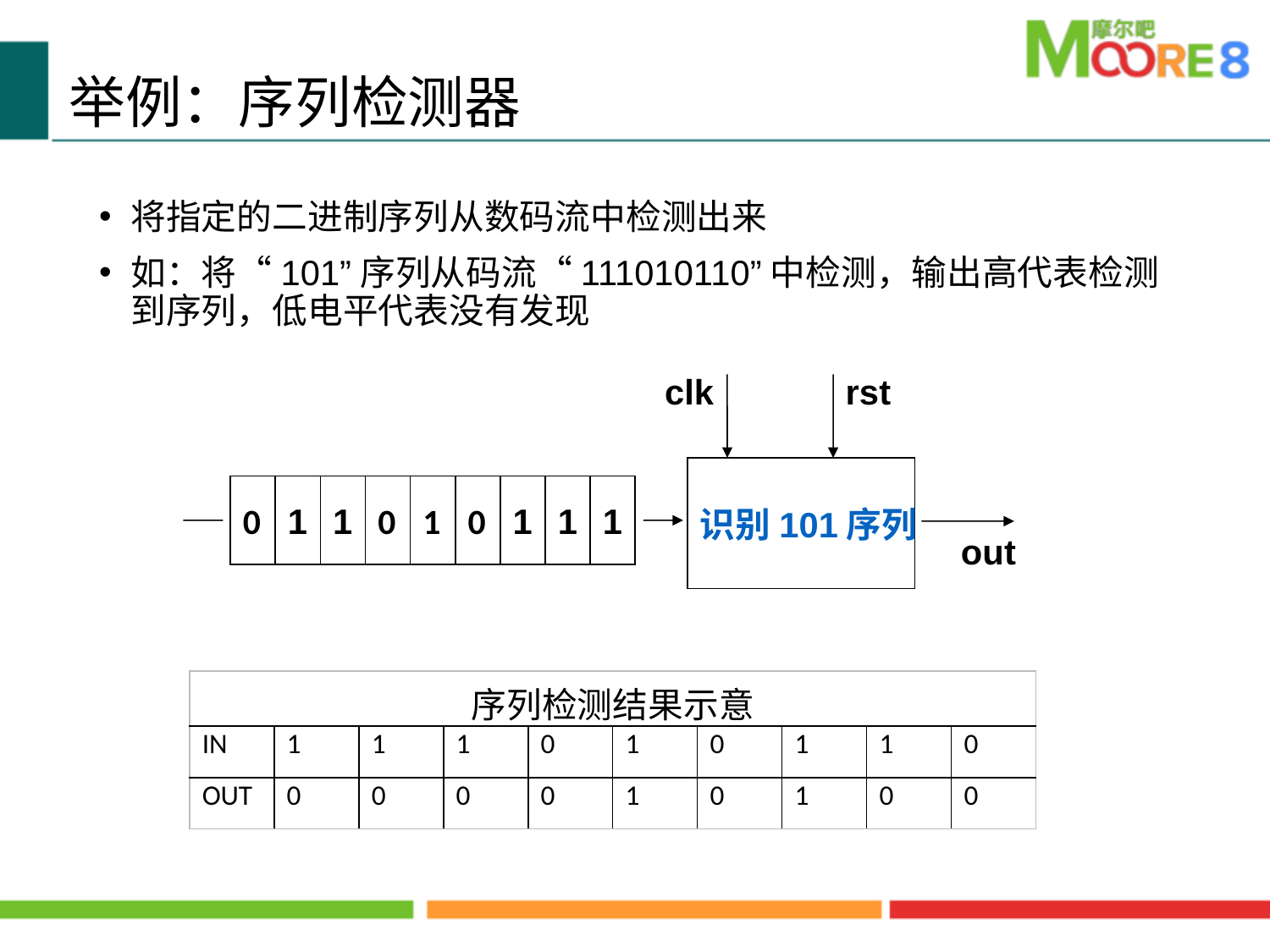

举例：序列检测器
将指定的二进制序列从数码流中检测出来
如：将“101”序列从码流“111010110”中检测，输出高代表检测到序列，低电平代表没有发现
rst
clk

识别101序列
0
0
1
0
1
1
1
1
1

out
| 序列检测结果示意 |  |  |  |  |  |  |  |  |  |
| --- | --- | --- | --- | --- | --- | --- | --- | --- | --- |
| IN | 1 | 1 | 1 | 0 | 1 | 0 | 1 | 1 | 0 |
| OUT | 0 | 0 | 0 | 0 | 1 | 0 | 1 | 0 | 0 |